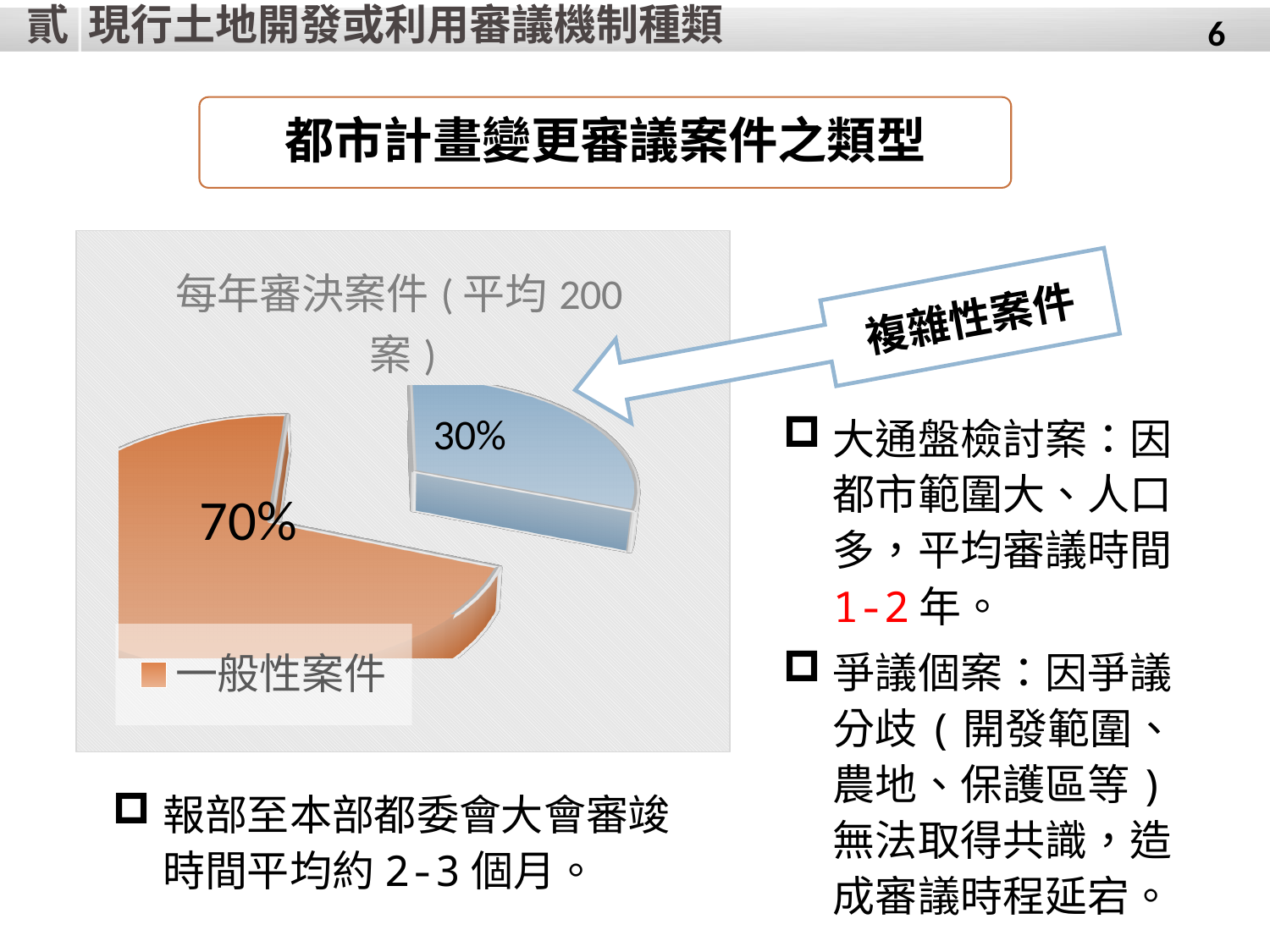

貳
現行土地開發或利用審議機制種類
6

都市計畫變更審議案件之類型

[unsupported chart]

複雜性案件
30%
大通盤檢討案：因都市範圍大、人口多，平均審議時間1-2年。
爭議個案：因爭議分歧(開發範圍、農地、保護區等)無法取得共識，造成審議時程延宕。
70%
報部至本部都委會大會審竣時間平均約2-3個月。